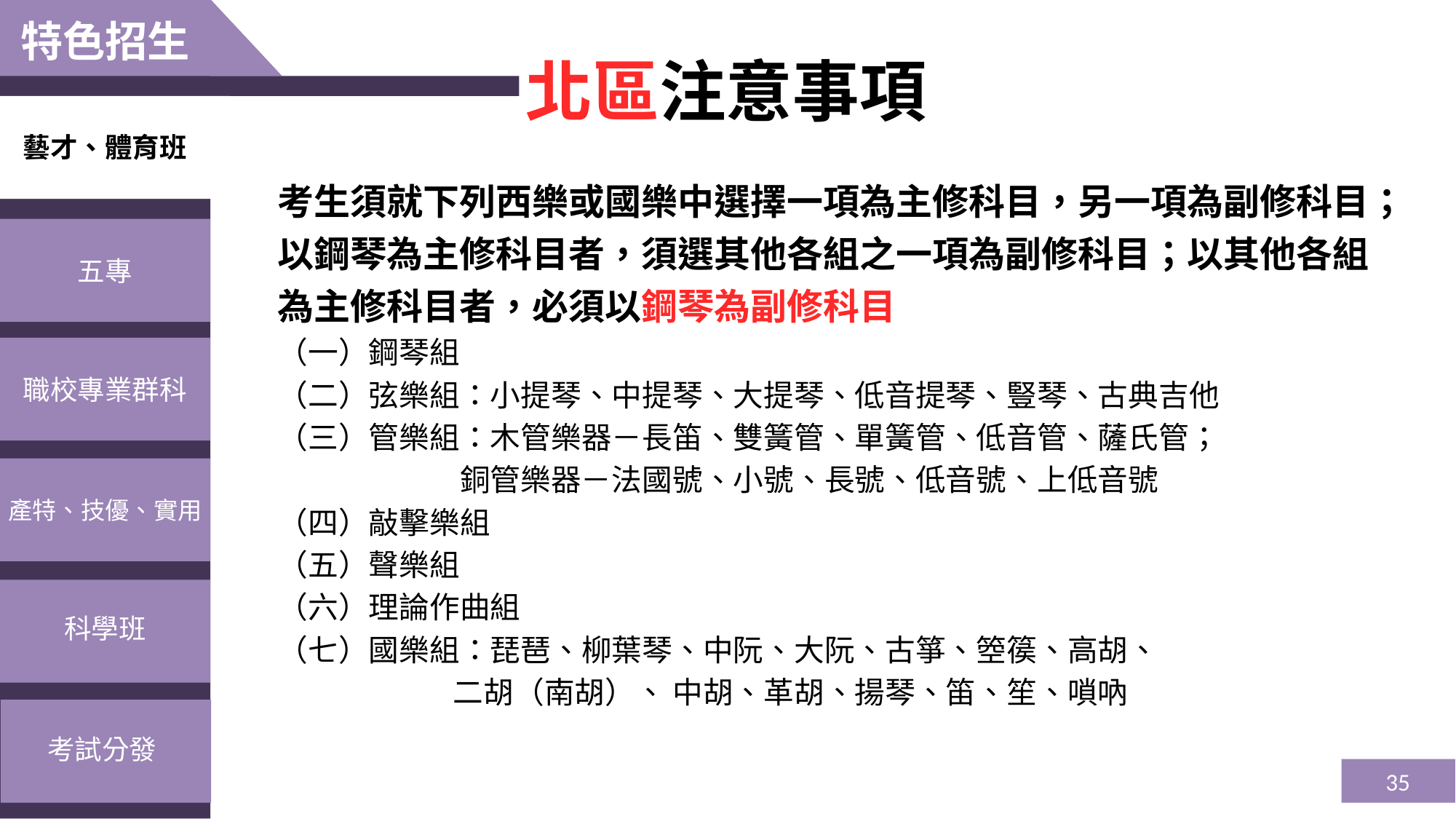

特色招生

北區注意事項

藝才、體育班

考生須就下列西樂或國樂中選擇一項為主修科目，另一項為副修科目；以鋼琴為主修科目者，須選其他各組之一項為副修科目；以其他各組為主修科目者，必須以鋼琴為副修科目
（一）鋼琴組
（二）弦樂組：小提琴、中提琴、大提琴、低音提琴、豎琴、古典吉他
（三）管樂組：木管樂器－長笛、雙簧管、單簧管、低音管、薩氏管；
                          銅管樂器－法國號、小號、長號、低音號、上低音號
（四）敲擊樂組
（五）聲樂組
（六）理論作曲組
（七）國樂組：琵琶、柳葉琴、中阮、大阮、古箏、箜篌、高胡、
                         二胡（南胡）、 中胡、革胡、揚琴、笛、笙、嗩吶

五專

職校專業群科

產特、技優、實用

科學班

考試分發

35